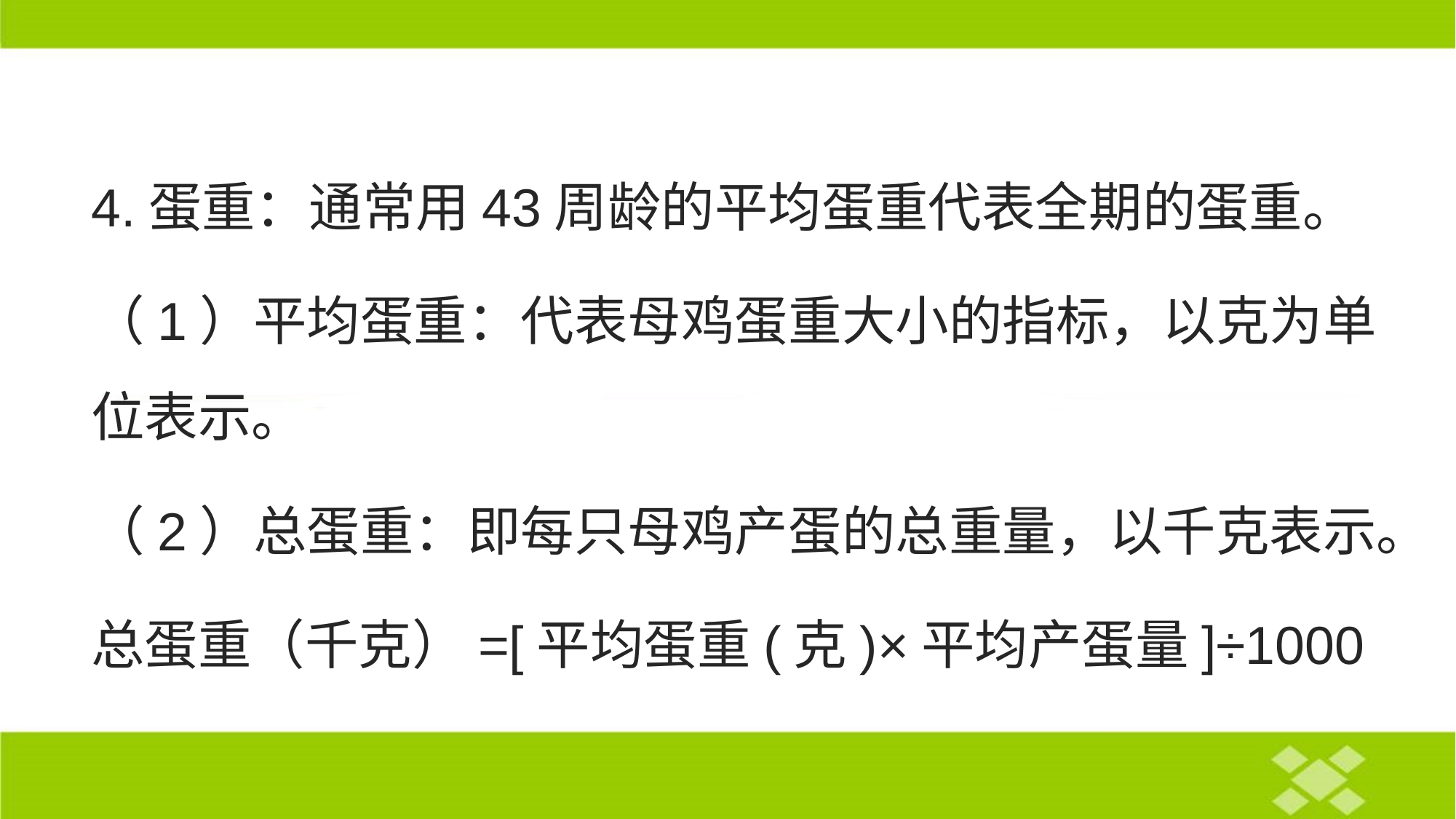

4.蛋重：通常用43周龄的平均蛋重代表全期的蛋重。
（1）平均蛋重：代表母鸡蛋重大小的指标，以克为单位表示。
（2）总蛋重：即每只母鸡产蛋的总重量，以千克表示。
总蛋重（千克）=[平均蛋重(克)×平均产蛋量]÷1000